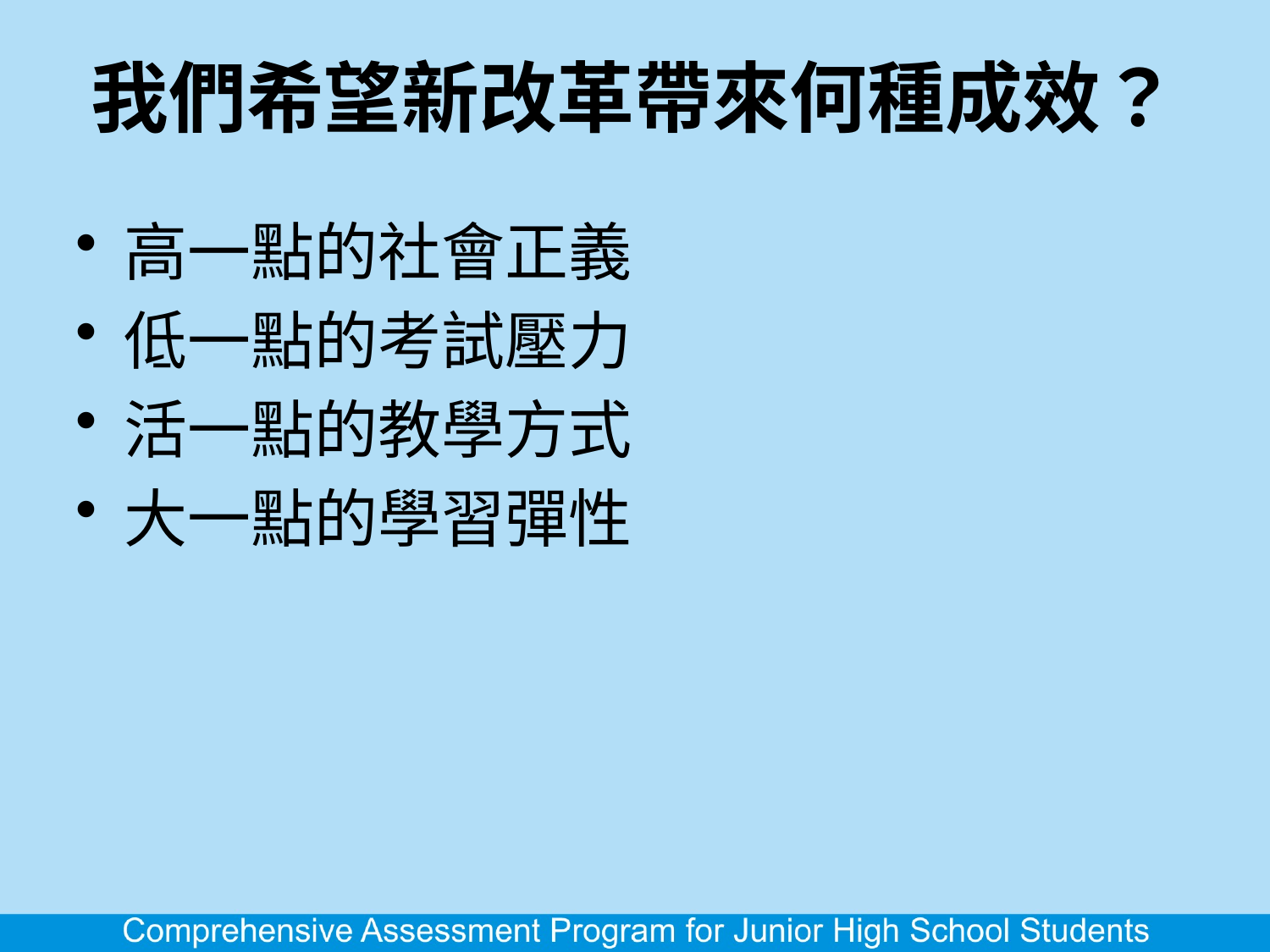

# 我們希望新改革帶來何種成效？
高一點的社會正義
低一點的考試壓力
活一點的教學方式
大一點的學習彈性